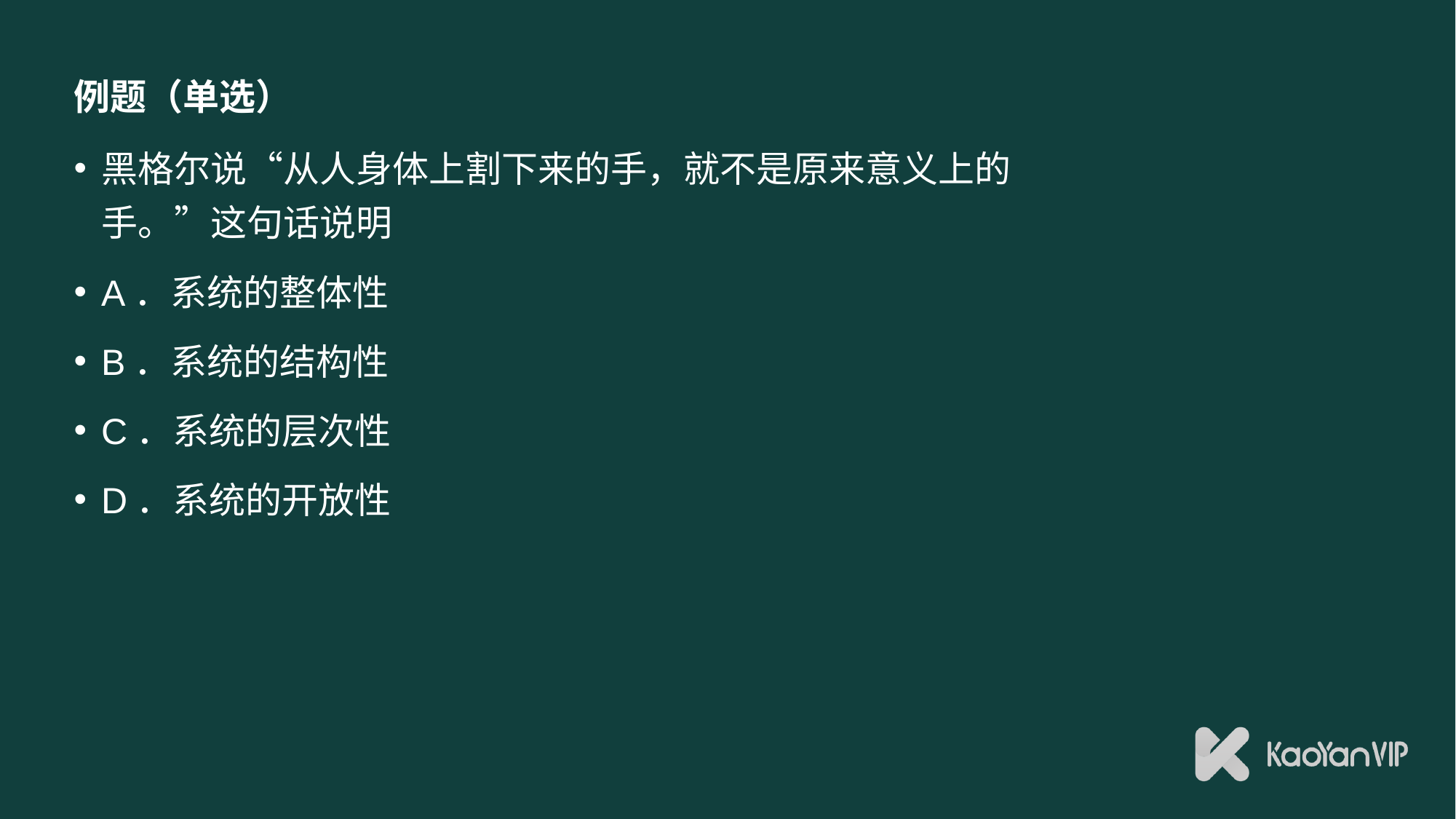

# 例题（单选）
黑格尔说“从人身体上割下来的手，就不是原来意义上的手。”这句话说明
A．系统的整体性
B．系统的结构性
C．系统的层次性
D．系统的开放性